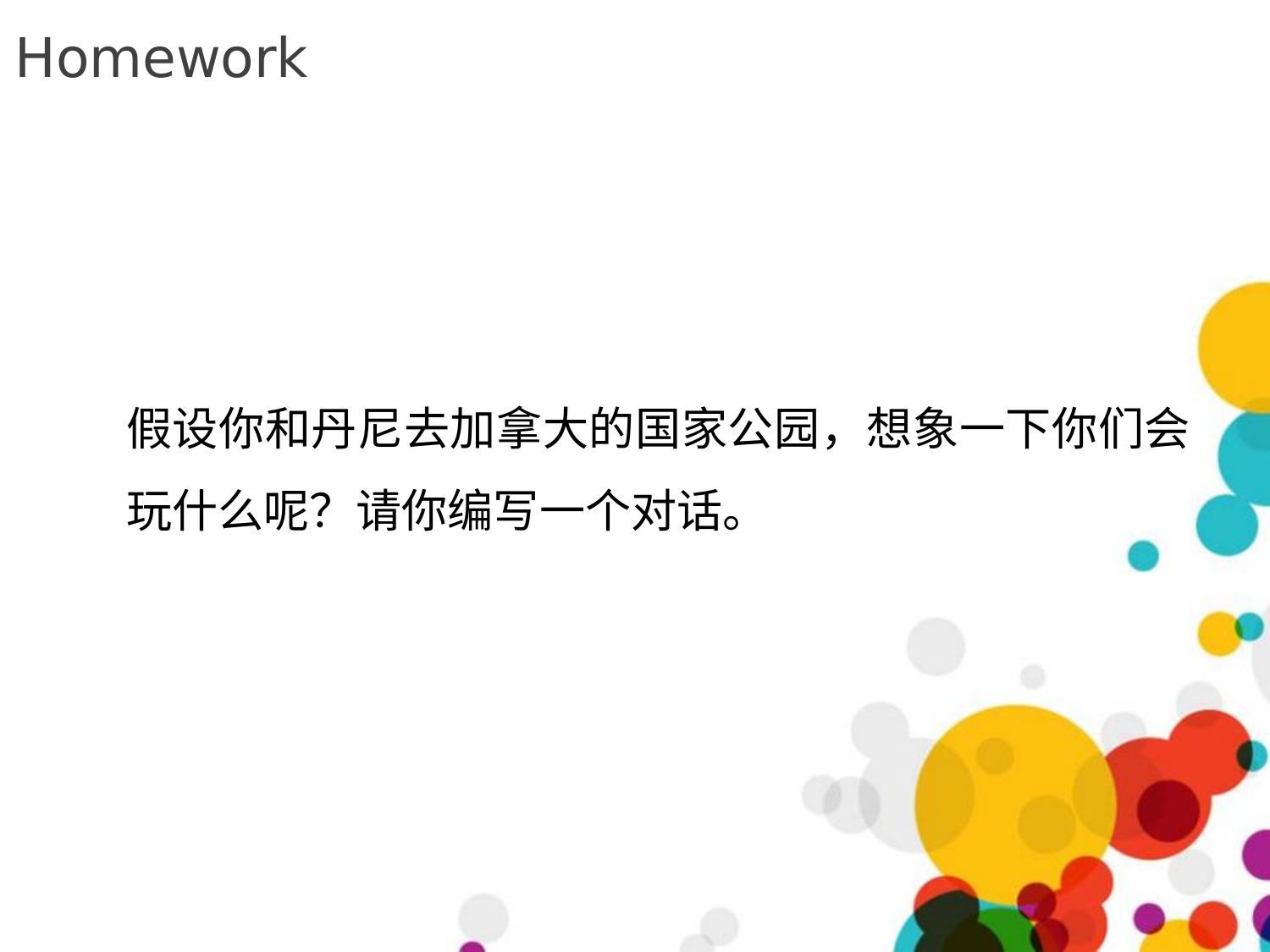

Homework
假设你和丹尼去加拿大的国家公园，想象一下你们会玩什么呢？请你编写一个对话。